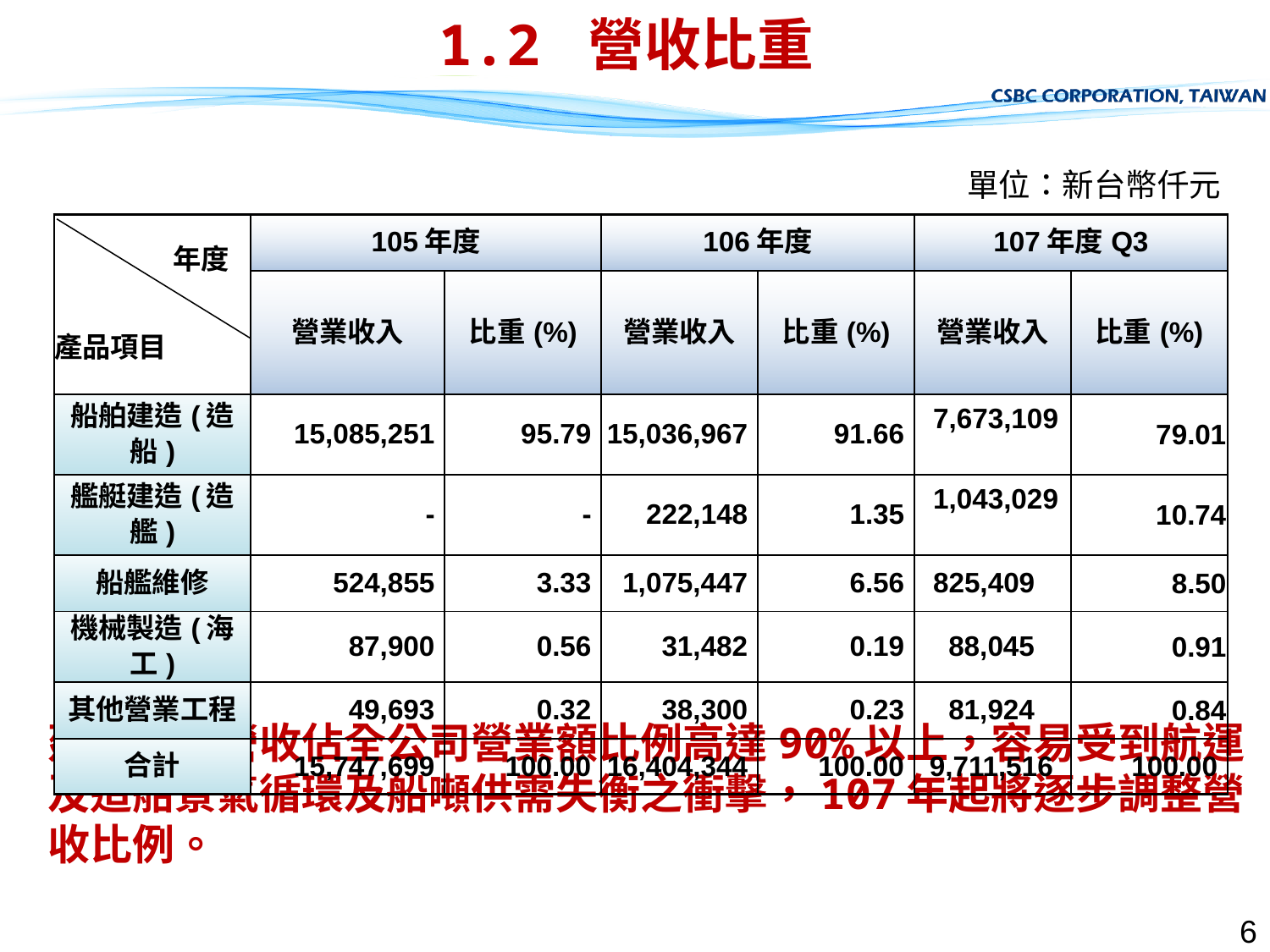

# 1.2 營收比重
單位：新台幣仟元
| 年度 產品項目 | 105年度 |  | 106年度 |  | 107年度Q3 |  |
| --- | --- | --- | --- | --- | --- | --- |
|  | 營業收入 | 比重(%) | 營業收入 | 比重(%) | 營業收入 | 比重(%) |
| 船舶建造(造船) | 15,085,251 | 95.79 | 15,036,967 | 91.66 | 7,673,109 | 79.01 |
| 艦艇建造(造艦) | - | - | 222,148 | 1.35 | 1,043,029 | 10.74 |
| 船艦維修 | 524,855 | 3.33 | 1,075,447 | 6.56 | 825,409 | 8.50 |
| 機械製造(海工) | 87,900 | 0.56 | 31,482 | 0.19 | 88,045 | 0.91 |
| 其他營業工程 | 49,693 | 0.32 | 38,300 | 0.23 | 81,924 | 0.84 |
| 合計 | 15,747,699 | 100.00 | 16,404,344 | 100.00 | 9,711,516 | 100.00 |
建造商船營收佔全公司營業額比例高達90%以上，容易受到航運及造船景氣循環及船噸供需失衡之衝擊，107年起將逐步調整營收比例。